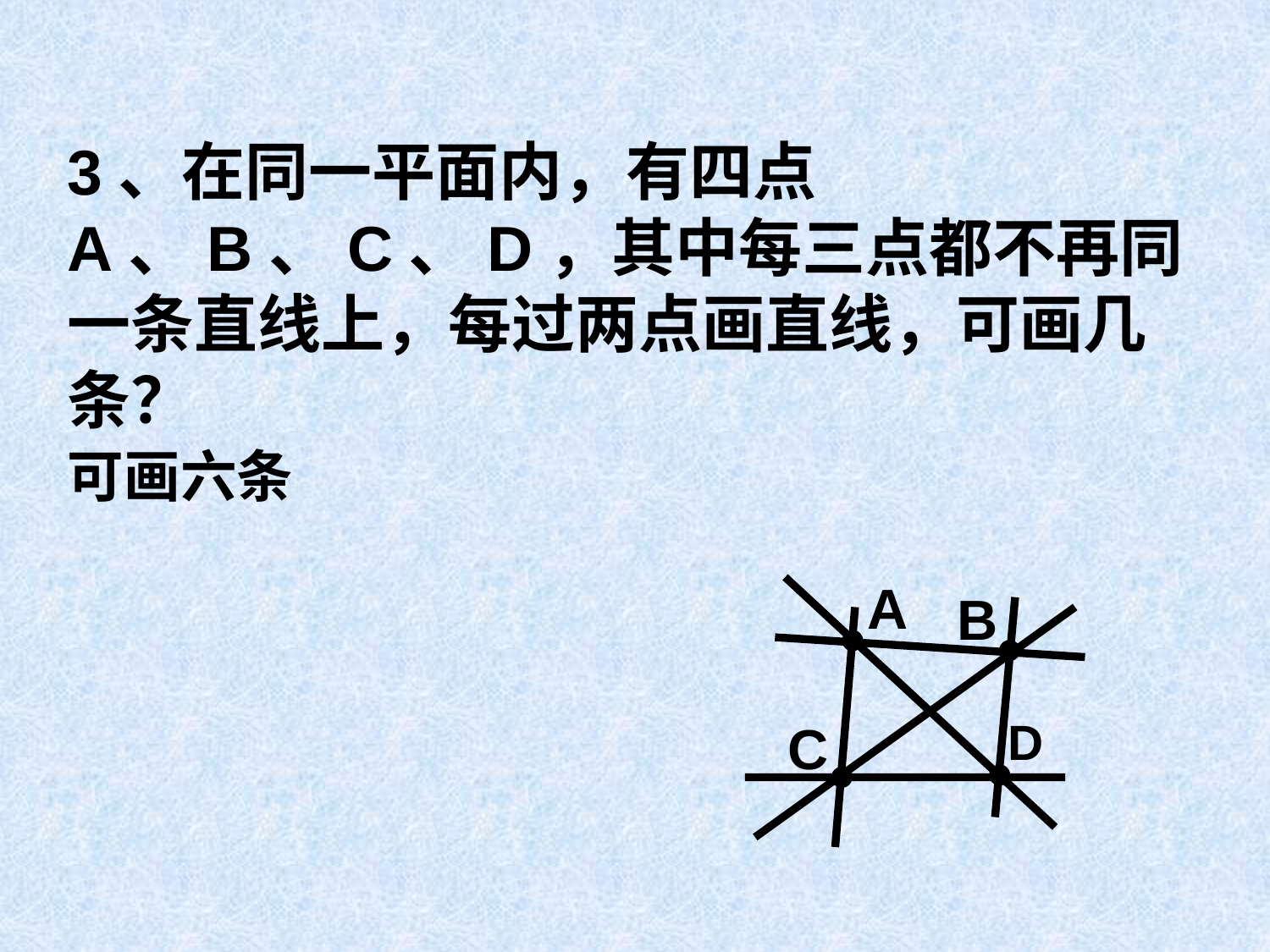

3、在同一平面内，有四点A、B、C、D，其中每三点都不再同一条直线上，每过两点画直线，可画几条？

可画六条
A

B

D
C